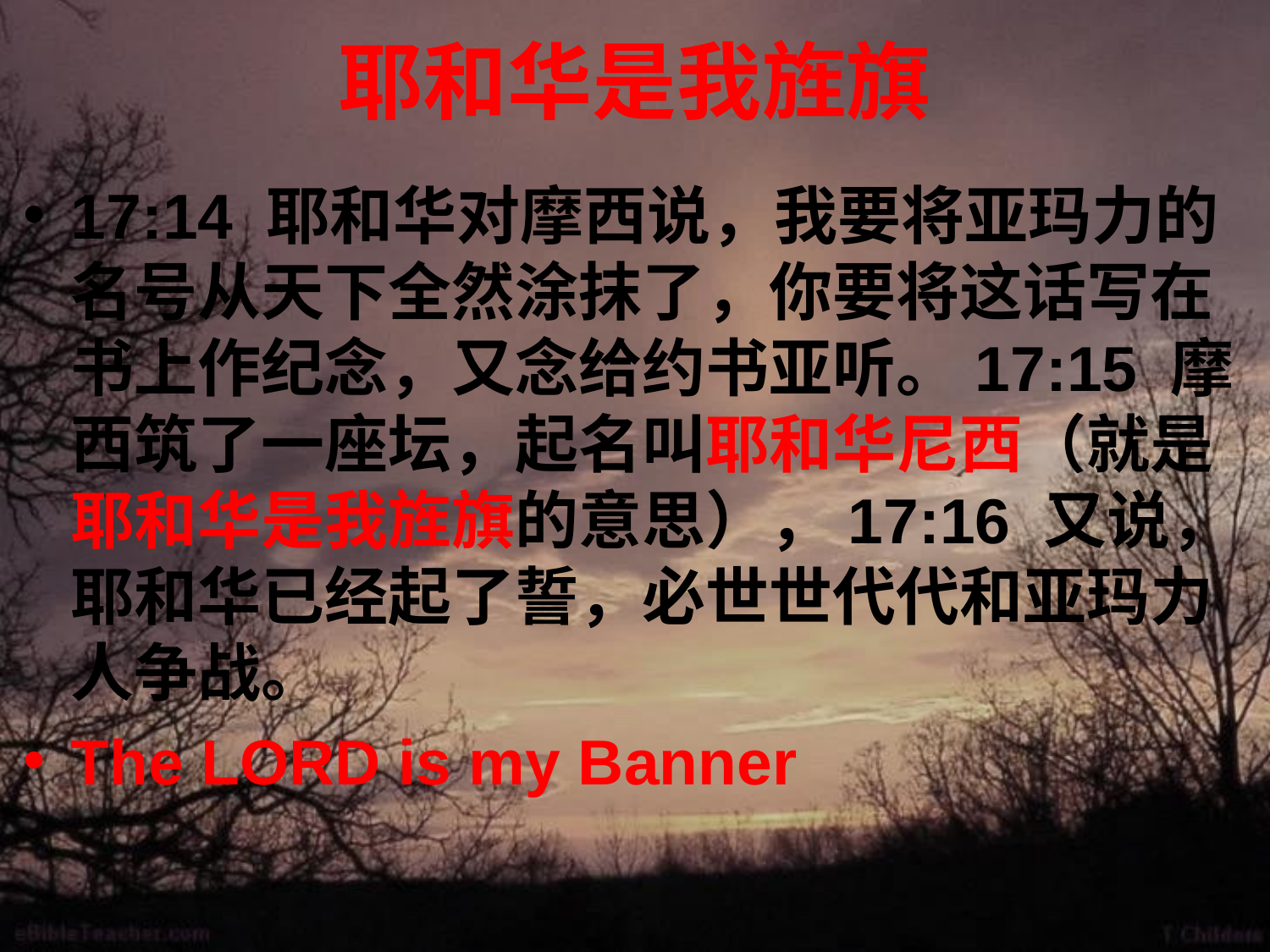

# 耶和华是我旌旗
17:14 耶和华对摩西说，我要将亚玛力的名号从天下全然涂抹了，你要将这话写在书上作纪念，又念给约书亚听。17:15 摩西筑了一座坛，起名叫耶和华尼西（就是耶和华是我旌旗的意思），17:16 又说，耶和华已经起了誓，必世世代代和亚玛力人争战。
The LORD is my Banner